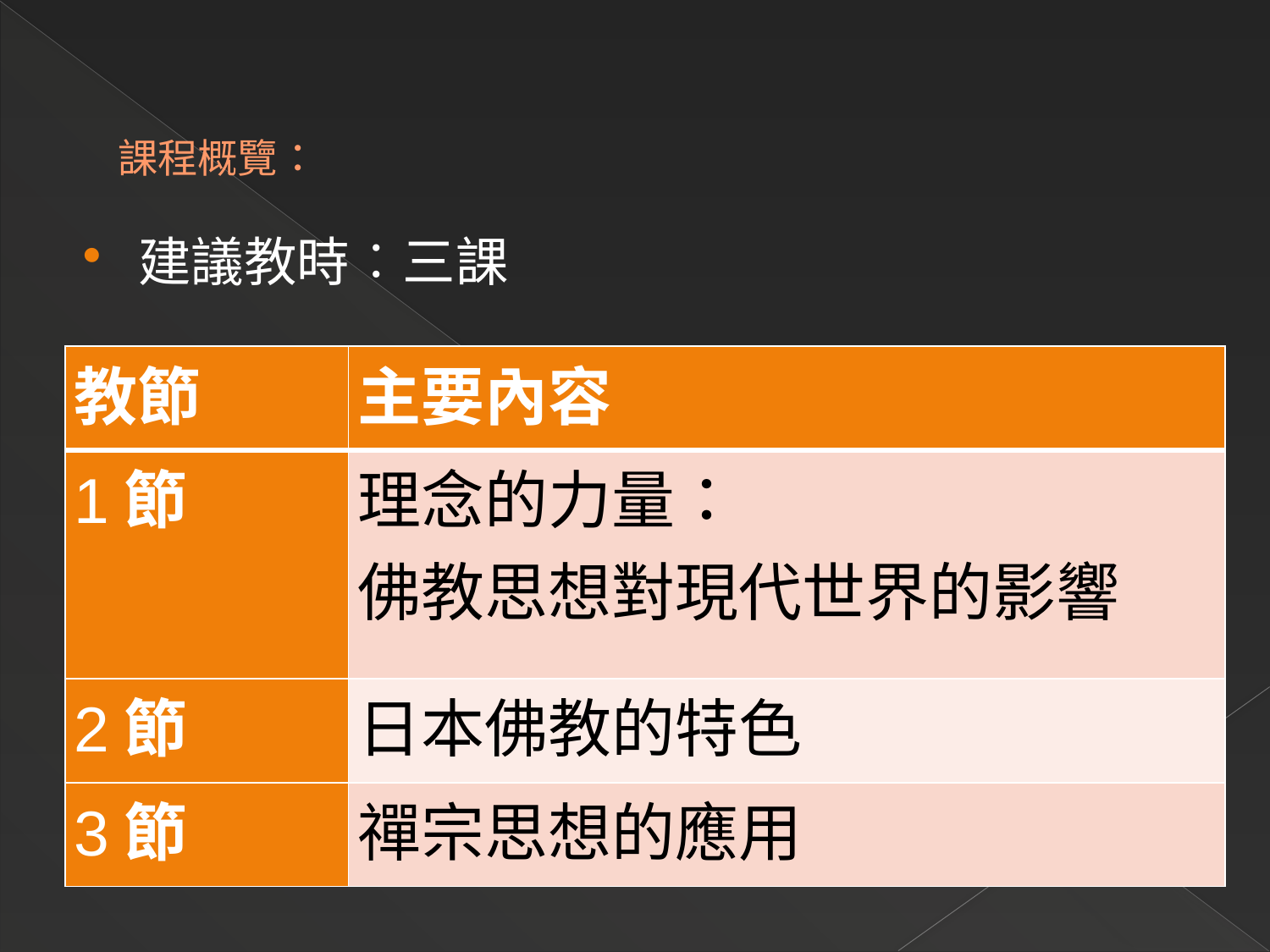

# 課程概覽：
建議教時︰三課
| 教節 | 主要內容 |
| --- | --- |
| 1節 | 理念的力量： 佛教思想對現代世界的影響 |
| 2節 | 日本佛教的特色 |
| 3節 | 禪宗思想的應用 |